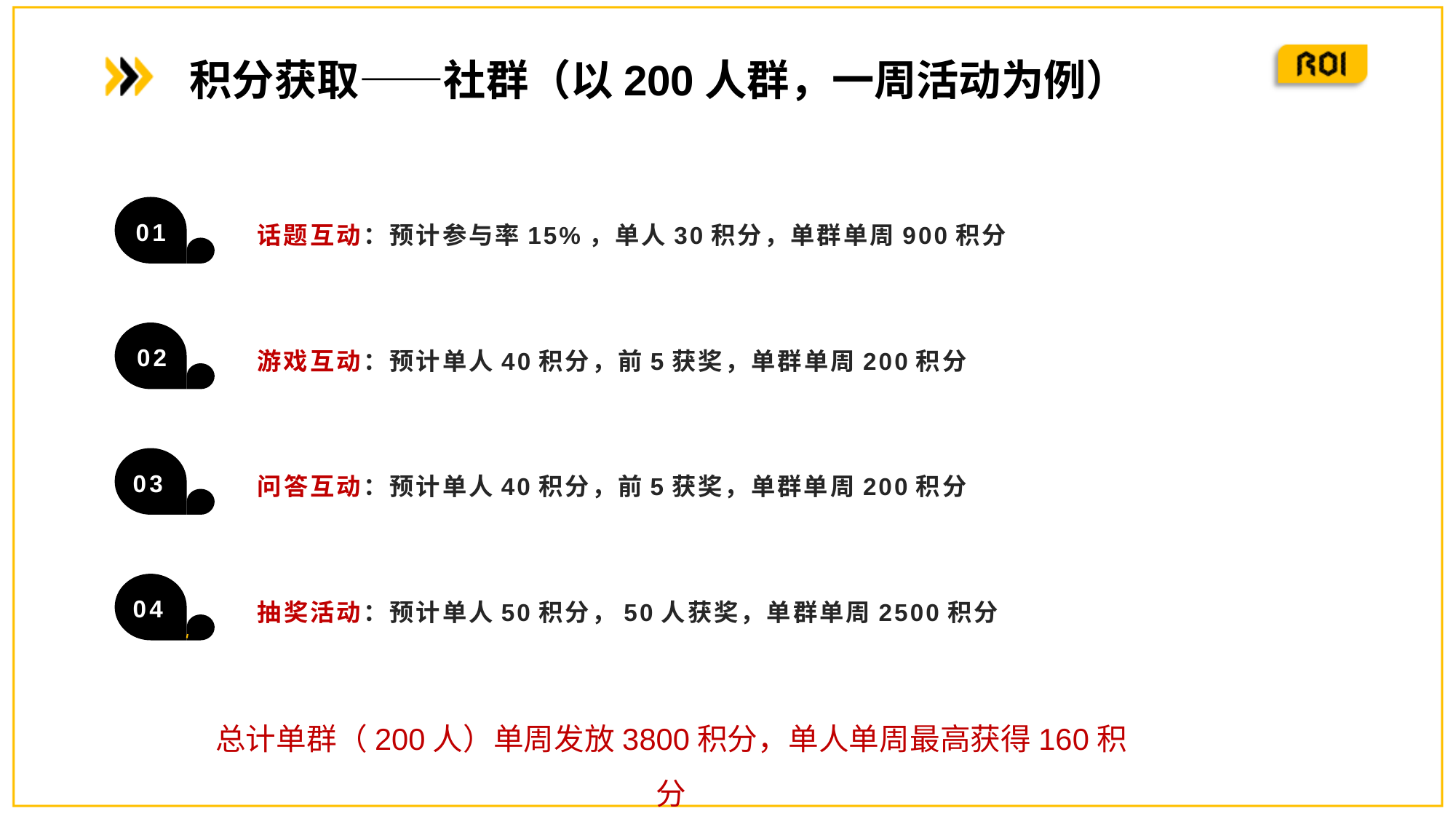

积分获取——社群（以200人群，一周活动为例）
话题互动：预计参与率15%，单人30积分，单群单周900积分

01

游戏互动：预计单人40积分，前5获奖，单群单周200积分

02

问答互动：预计单人40积分，前5获奖，单群单周200积分

03

抽奖活动：预计单人50积分，50人获奖，单群单周2500积分

04

总计单群（200人）单周发放3800积分，单人单周最高获得160积分